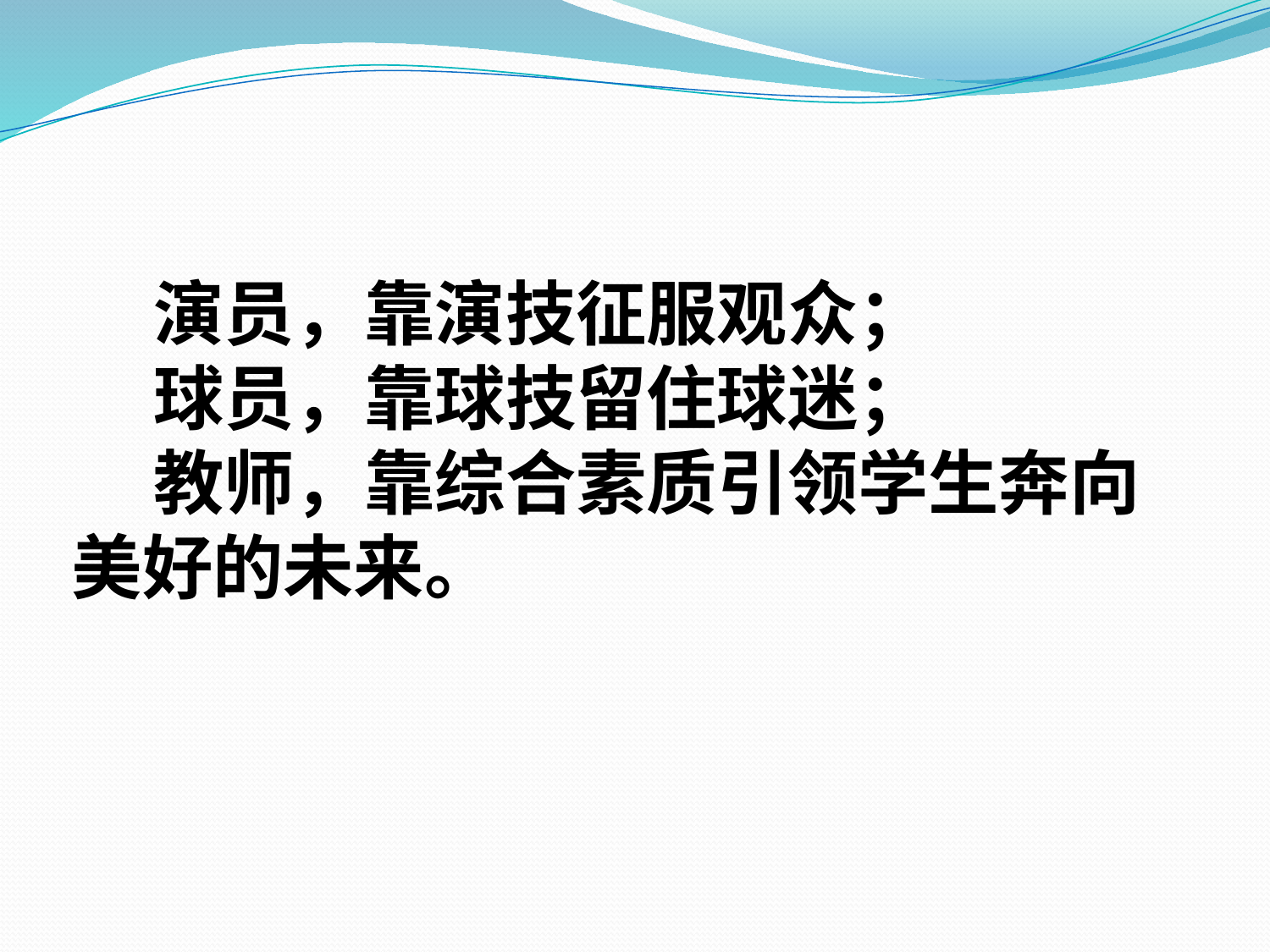

演员，靠演技征服观众；
    球员，靠球技留住球迷；
    教师，靠综合素质引领学生奔向美好的未来。